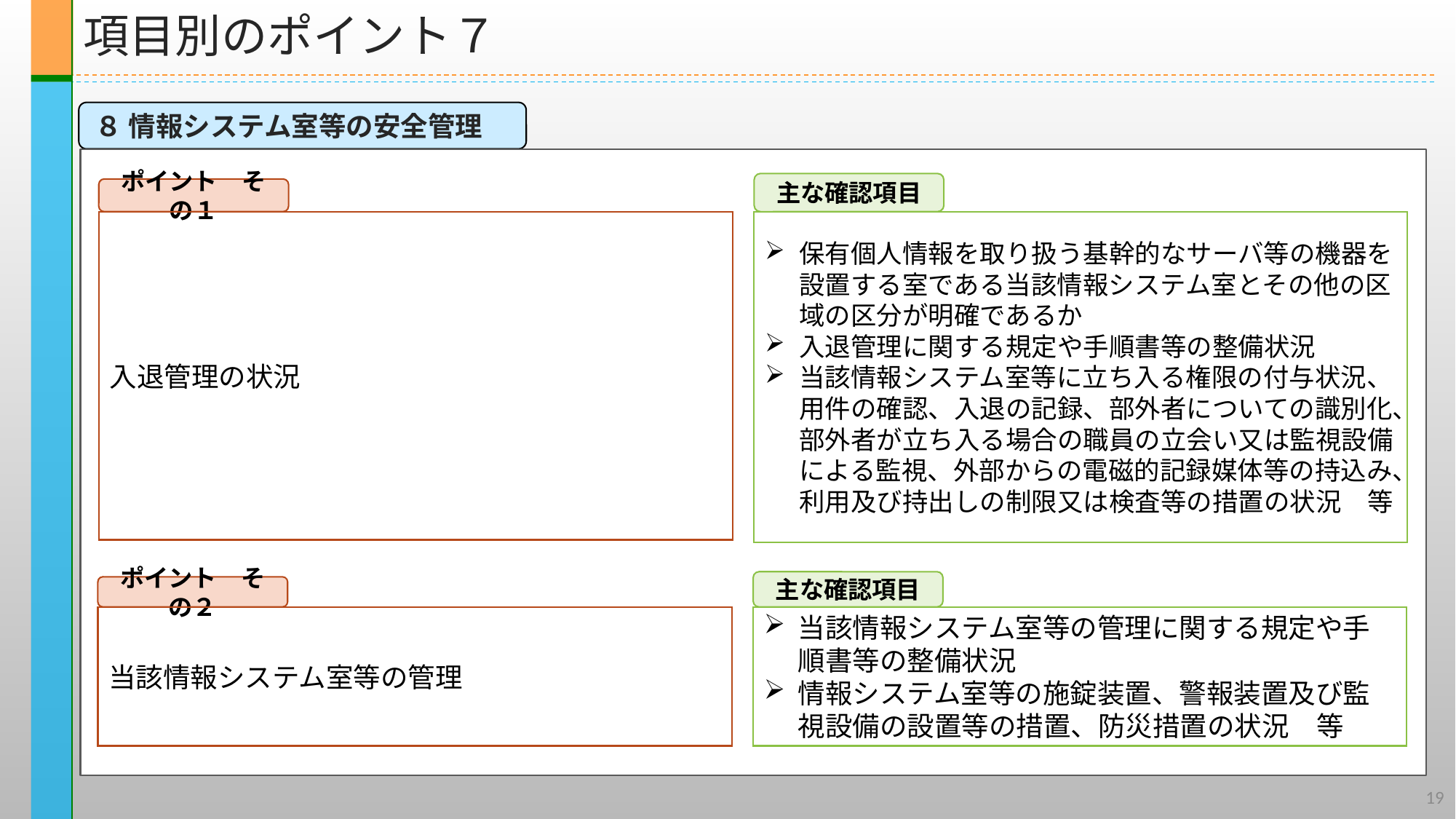

項目別のポイント７
８ 情報システム室等の安全管理

主な確認項目
ポイント　その１
保有個人情報を取り扱う基幹的なサーバ等の機器を設置する室である当該情報システム室とその他の区域の区分が明確であるか
入退管理に関する規定や手順書等の整備状況
当該情報システム室等に立ち入る権限の付与状況、用件の確認、入退の記録、部外者についての識別化、部外者が立ち入る場合の職員の立会い又は監視設備による監視、外部からの電磁的記録媒体等の持込み、利用及び持出しの制限又は検査等の措置の状況　等
入退管理の状況
主な確認項目
ポイント　その２
当該情報システム室等の管理に関する規定や手順書等の整備状況
情報システム室等の施錠装置、警報装置及び監視設備の設置等の措置、防災措置の状況　等
当該情報システム室等の管理
19